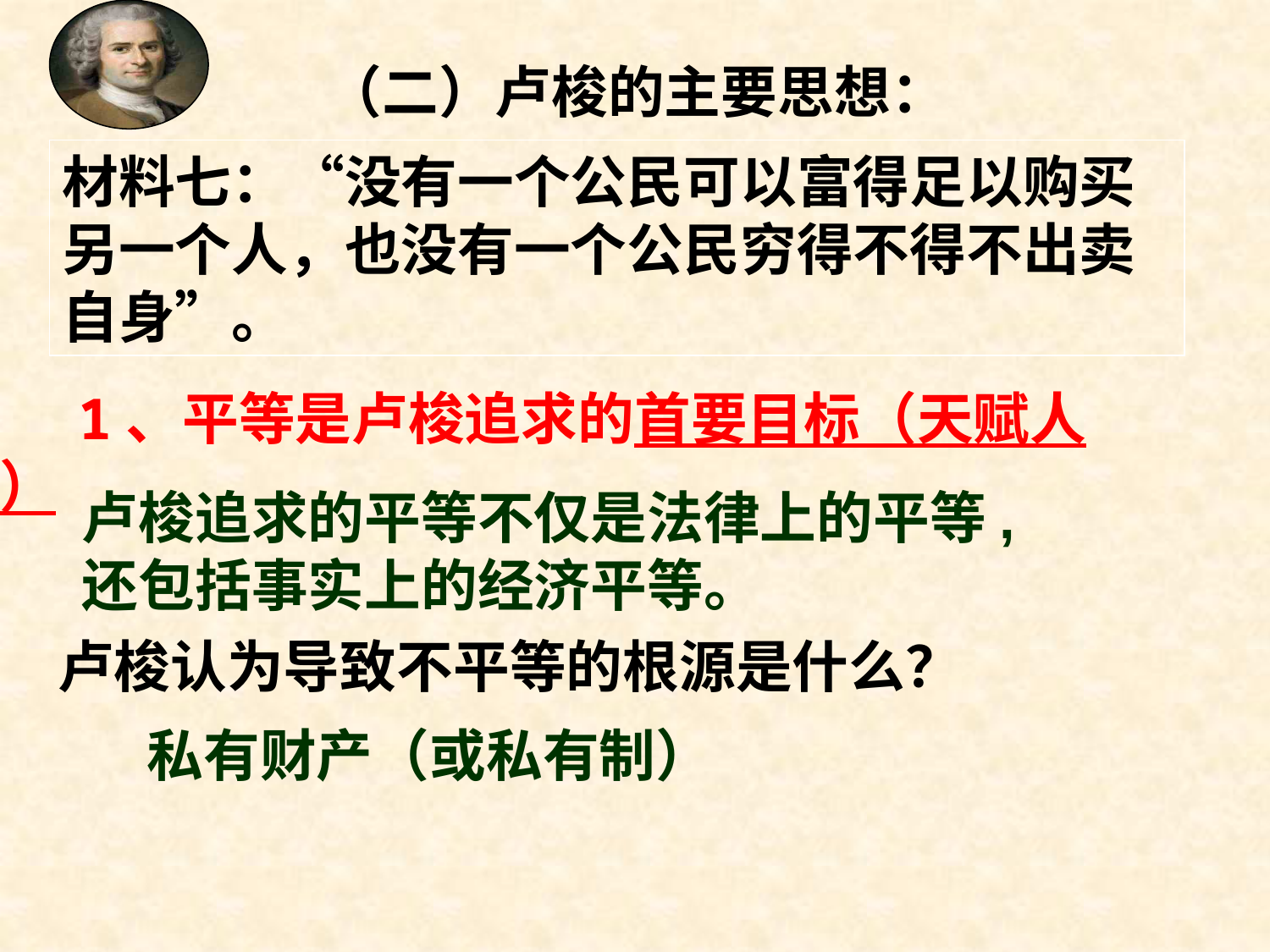

（二）卢梭的主要思想：
材料七：“没有一个公民可以富得足以购买另一个人，也没有一个公民穷得不得不出卖自身”。
    1、平等是卢梭追求的首要目标（天赋人权）
卢梭追求的平等不仅是法律上的平等,还包括事实上的经济平等。
    卢梭认为导致不平等的根源是什么？
    私有财产（或私有制）